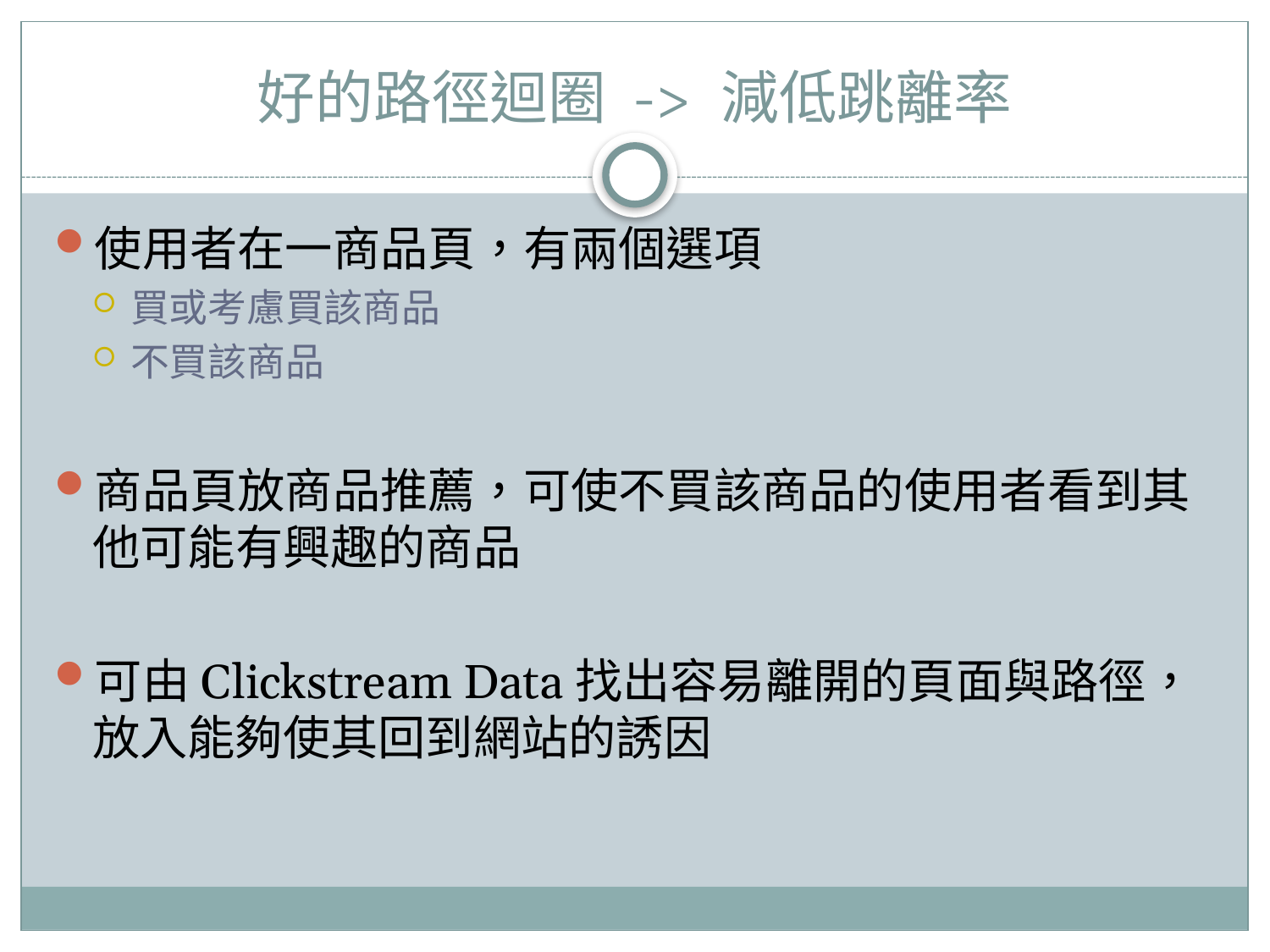

# 好的路徑迴圈 -> 減低跳離率
使用者在一商品頁，有兩個選項
買或考慮買該商品
不買該商品

商品頁放商品推薦，可使不買該商品的使用者看到其他可能有興趣的商品

可由Clickstream Data找出容易離開的頁面與路徑，放入能夠使其回到網站的誘因